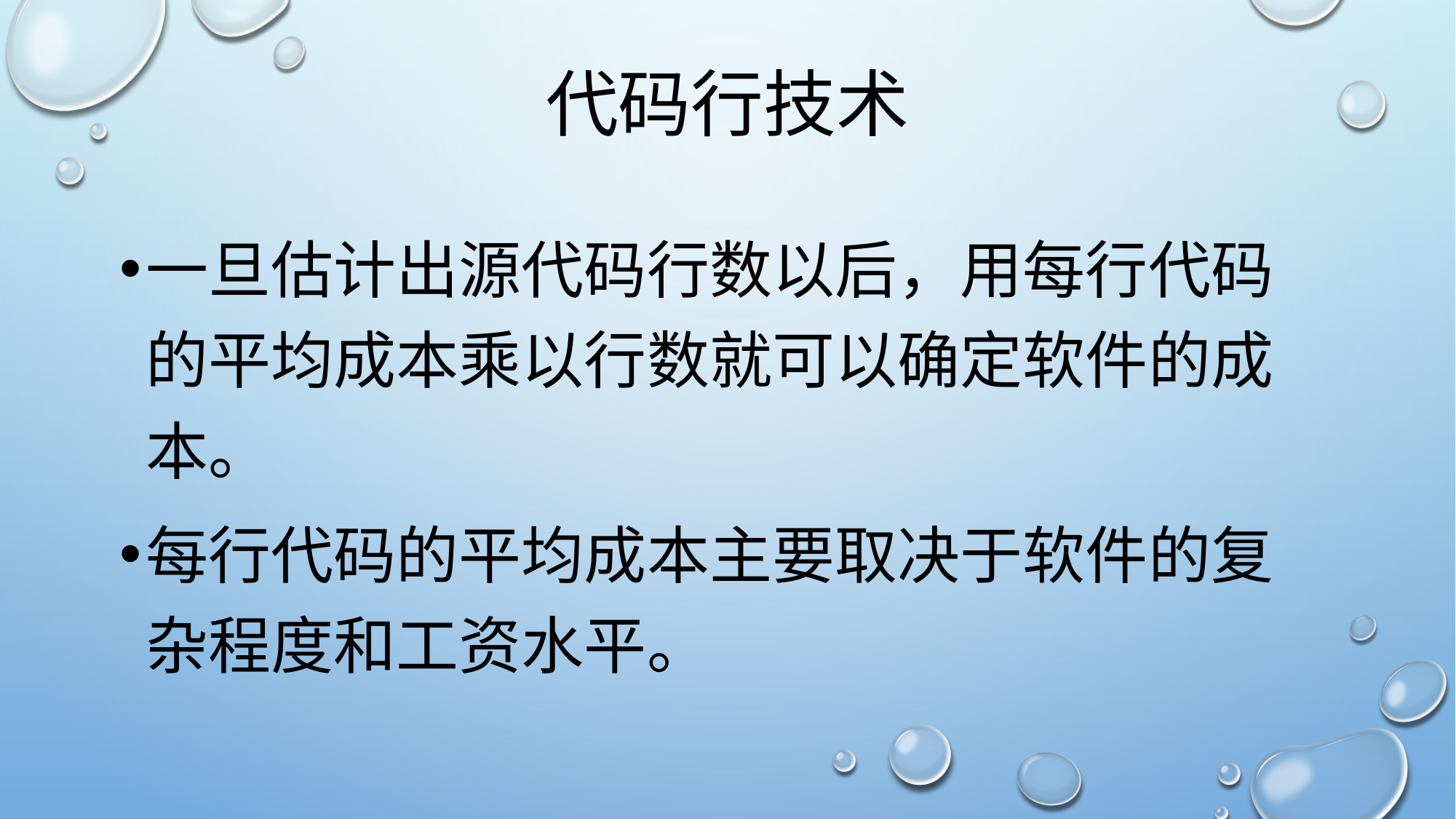

# 代码行技术
一旦估计出源代码行数以后，用每行代码的平均成本乘以行数就可以确定软件的成本。
每行代码的平均成本主要取决于软件的复杂程度和工资水平。